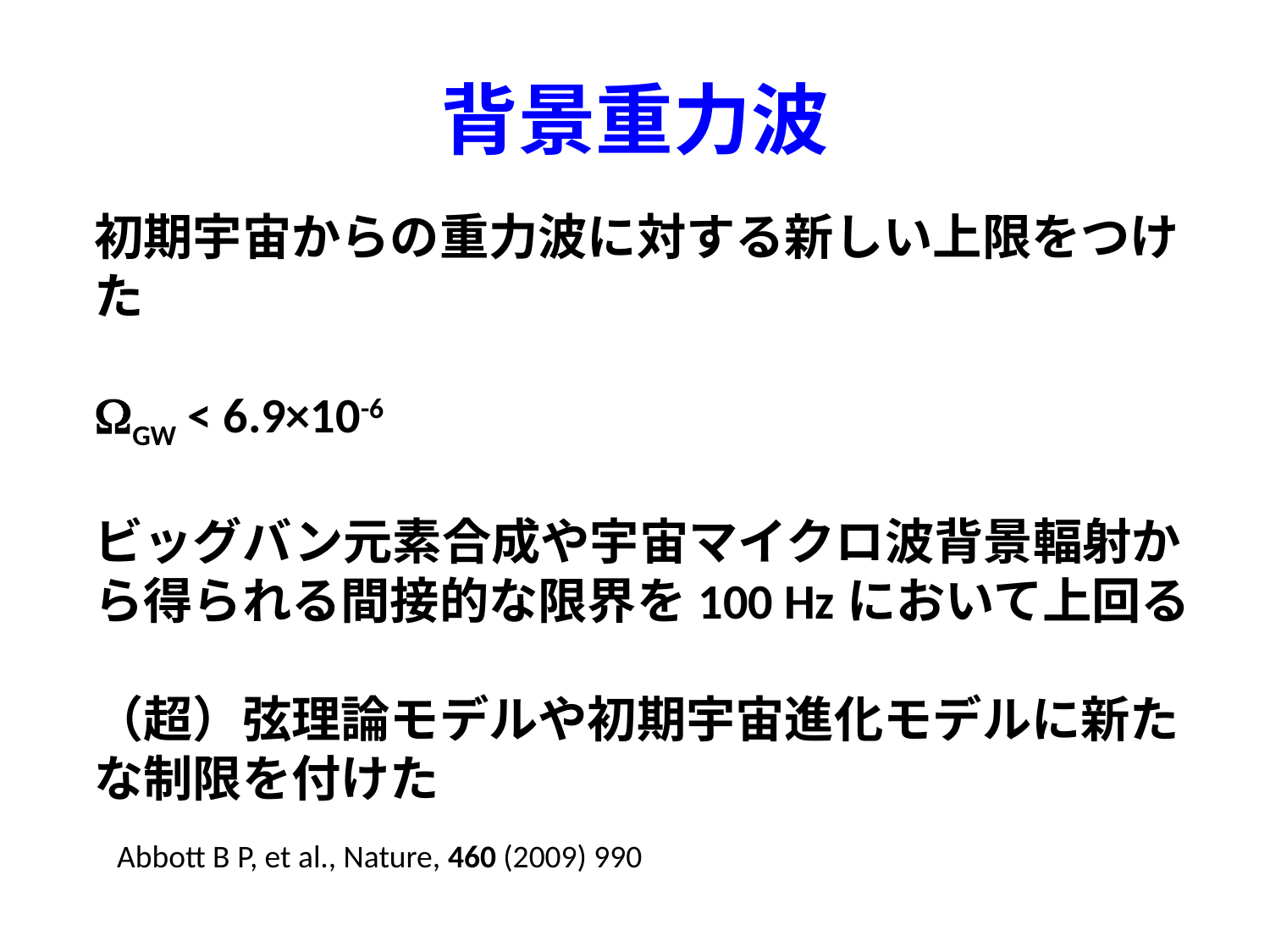

# 背景重力波
初期宇宙からの重力波に対する新しい上限をつけた

ΩGW < 6.9×10-6

ビッグバン元素合成や宇宙マイクロ波背景輻射から得られる間接的な限界を100 Hzにおいて上回る

（超）弦理論モデルや初期宇宙進化モデルに新たな制限を付けた

Abbott B P, et al., Nature, 460 (2009) 990